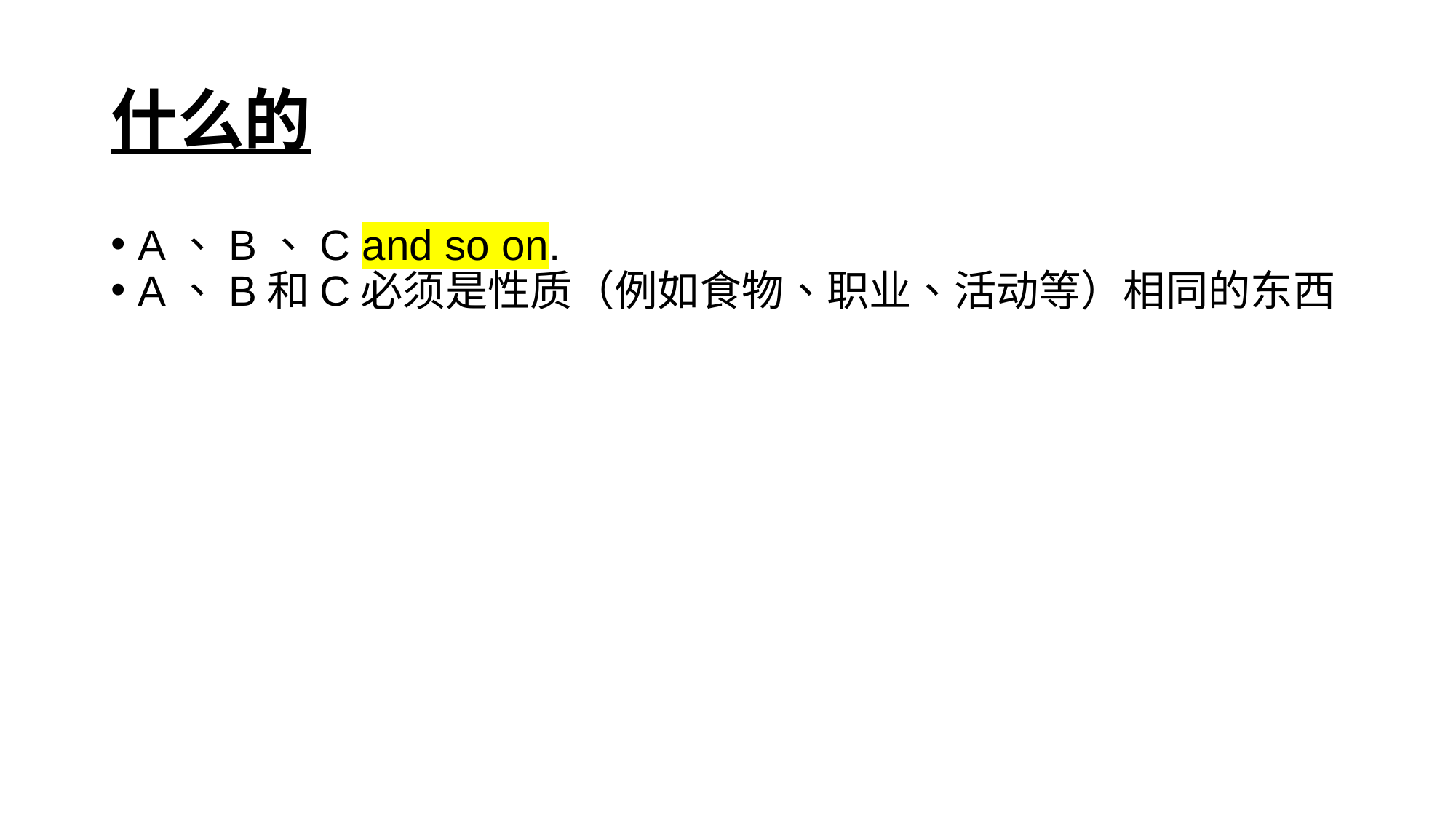

# 什么的
A、B、C and so on.
A、B和C必须是性质（例如食物、职业、活动等）相同的东西